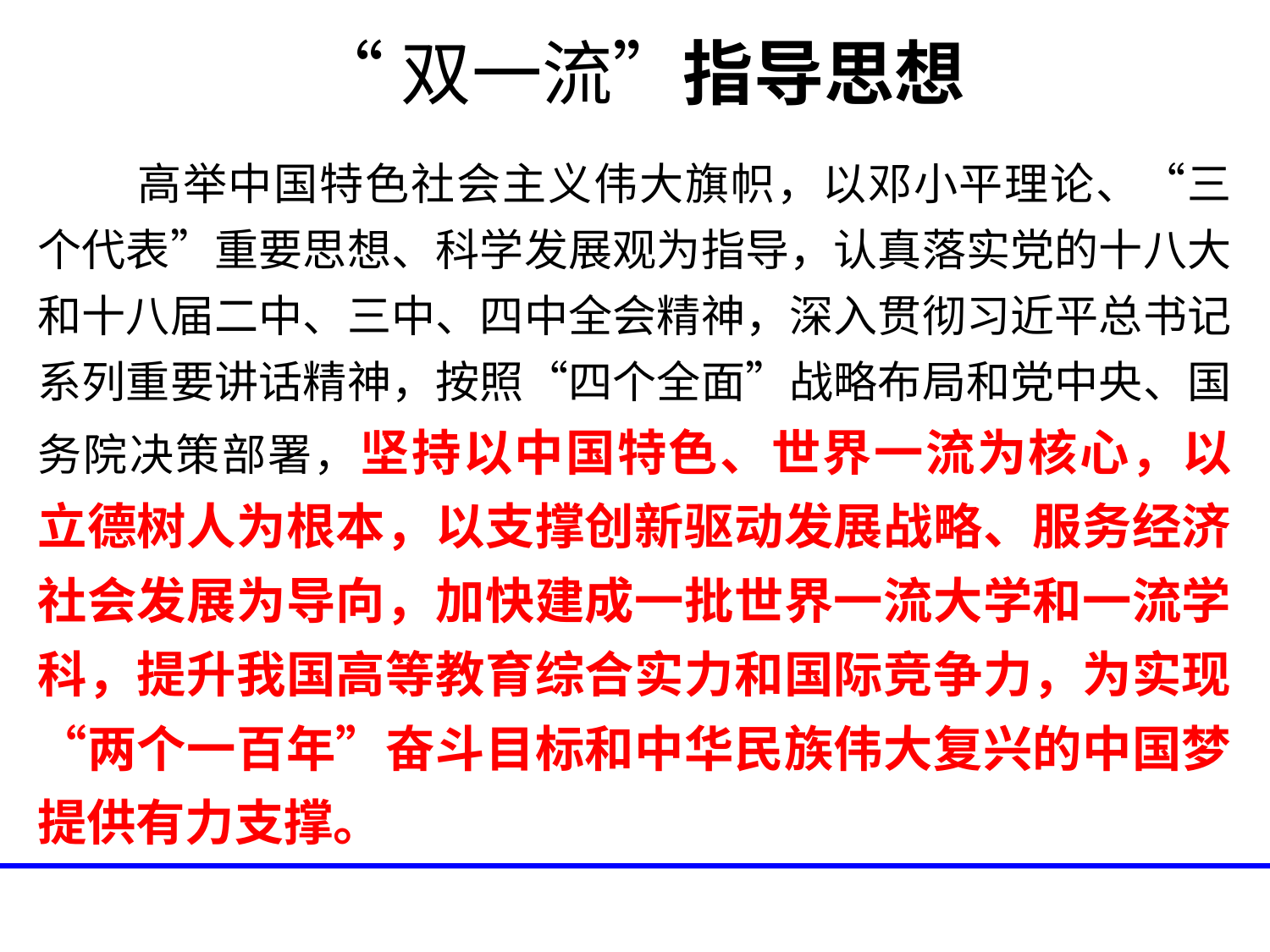

# “双一流”指导思想
高举中国特色社会主义伟大旗帜，以邓小平理论、“三个代表”重要思想、科学发展观为指导，认真落实党的十八大和十八届二中、三中、四中全会精神，深入贯彻习近平总书记系列重要讲话精神，按照“四个全面”战略布局和党中央、国务院决策部署，坚持以中国特色、世界一流为核心，以立德树人为根本，以支撑创新驱动发展战略、服务经济社会发展为导向，加快建成一批世界一流大学和一流学科，提升我国高等教育综合实力和国际竞争力，为实现“两个一百年”奋斗目标和中华民族伟大复兴的中国梦提供有力支撑。